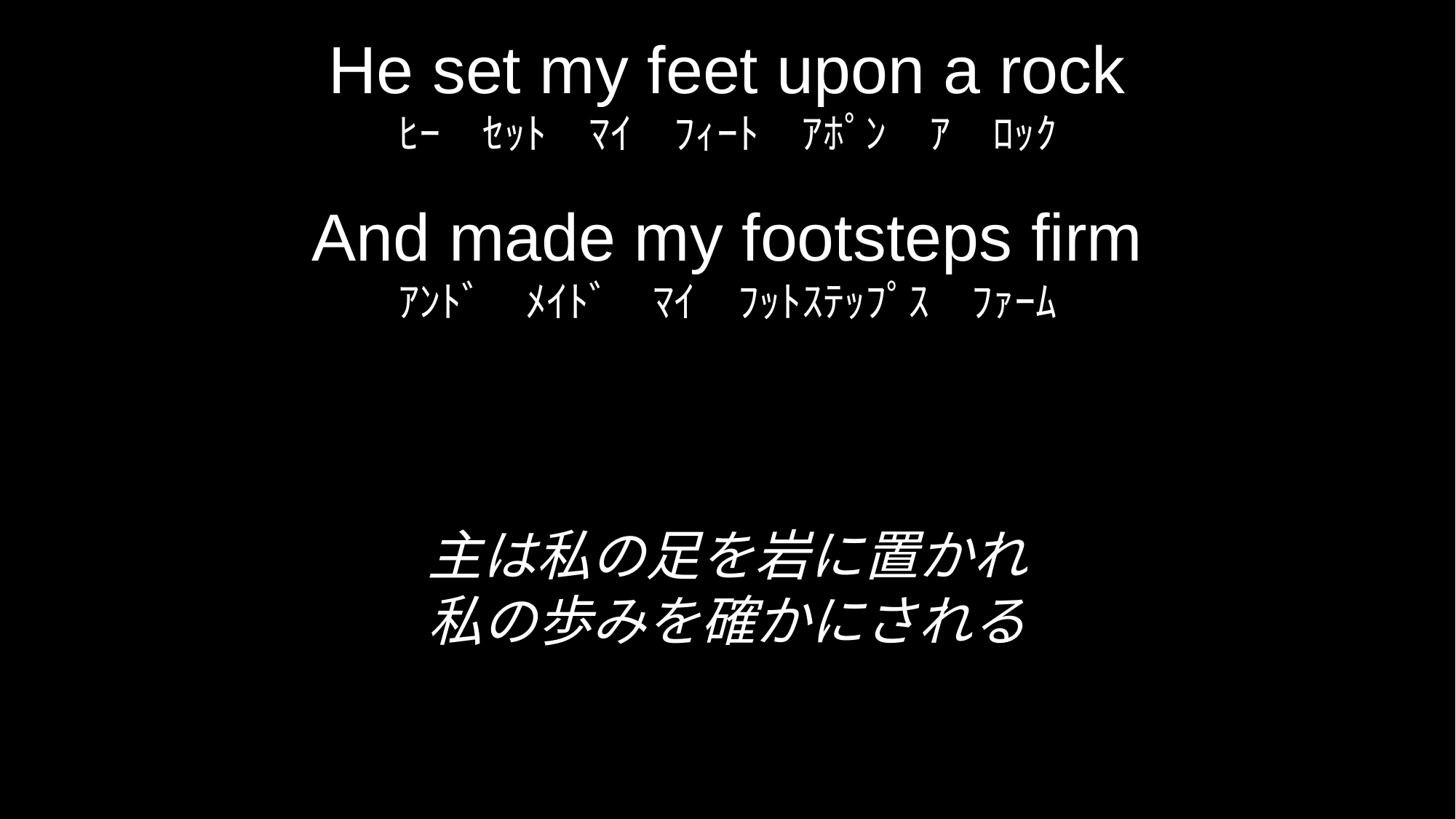

He set my feet upon a rock
ﾋｰ　ｾｯﾄ　ﾏｲ　ﾌｨｰﾄ　ｱﾎﾟﾝ　ｱ　ﾛｯｸ

And made my footsteps firm
ｱﾝﾄﾞ　ﾒｲﾄﾞ　ﾏｲ　ﾌｯﾄｽﾃｯﾌﾟｽ　ﾌｧｰﾑ
主は私の足を岩に置かれ
私の歩みを確かにされる